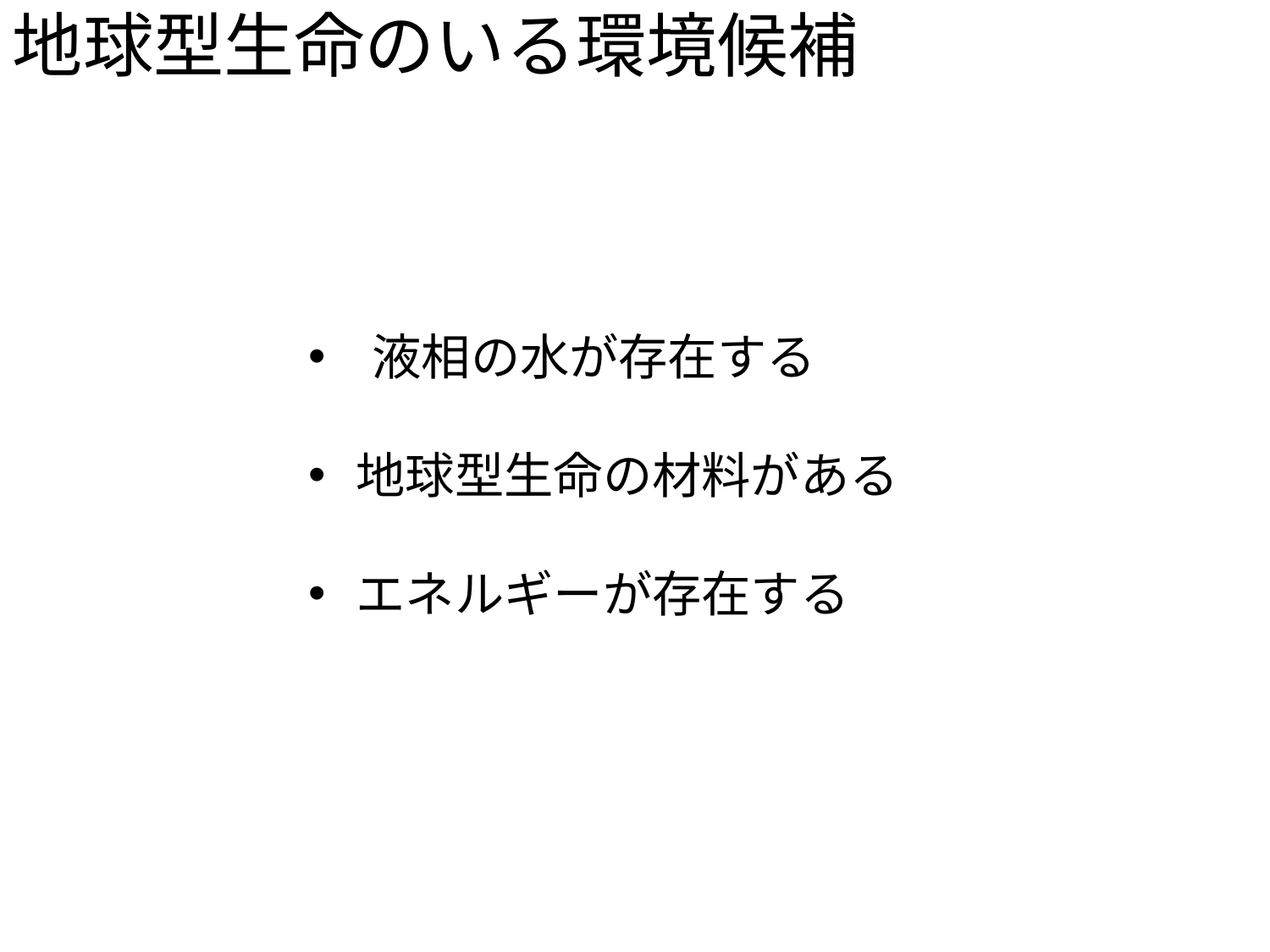

地球型生命のいる環境候補
液相の水が存在する

地球型生命の材料がある

エネルギーが存在する